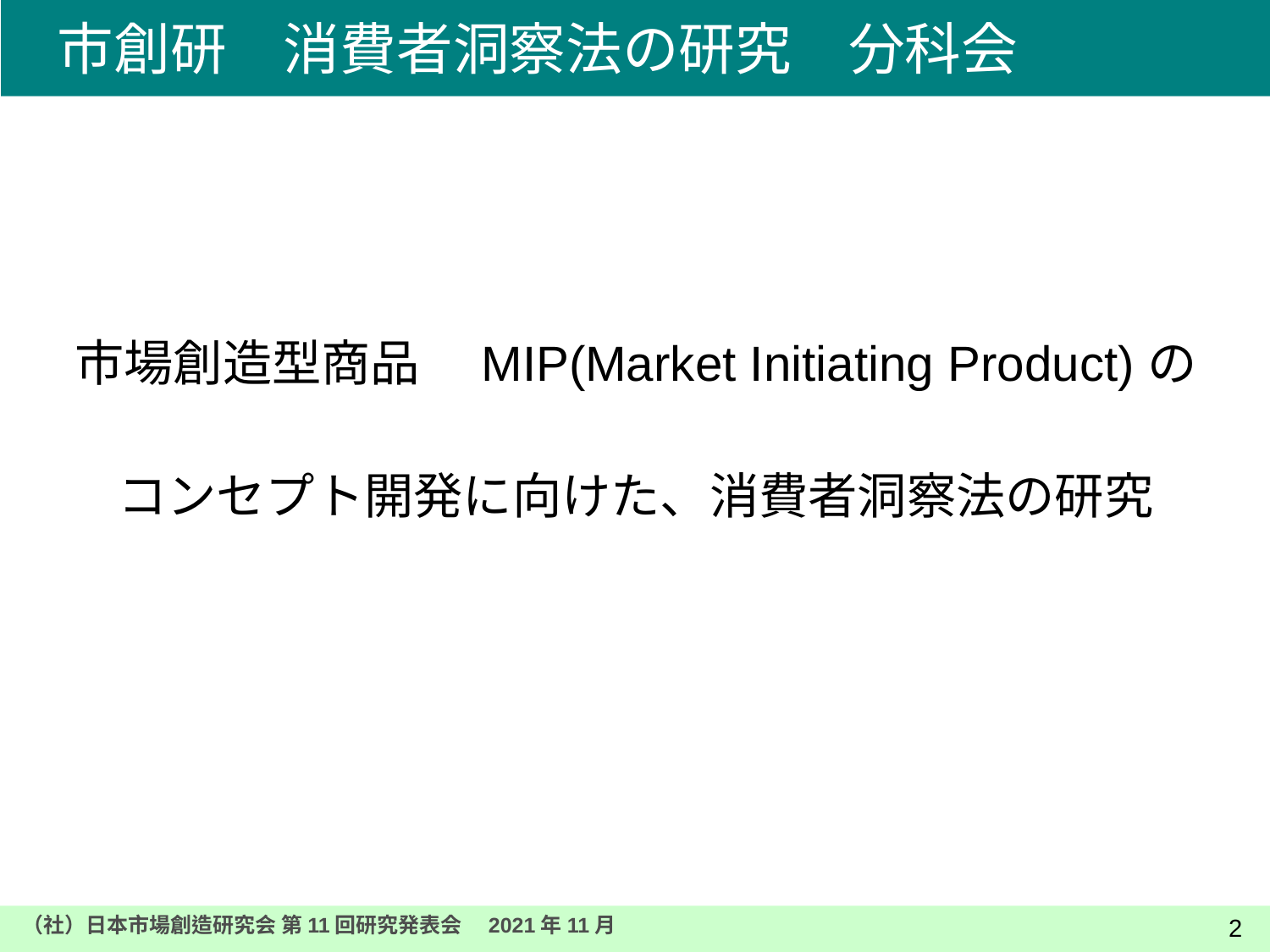

# 市創研　消費者洞察法の研究　分科会
市場創造型商品　MIP(Market Initiating Product)の
コンセプト開発に向けた、消費者洞察法の研究
2